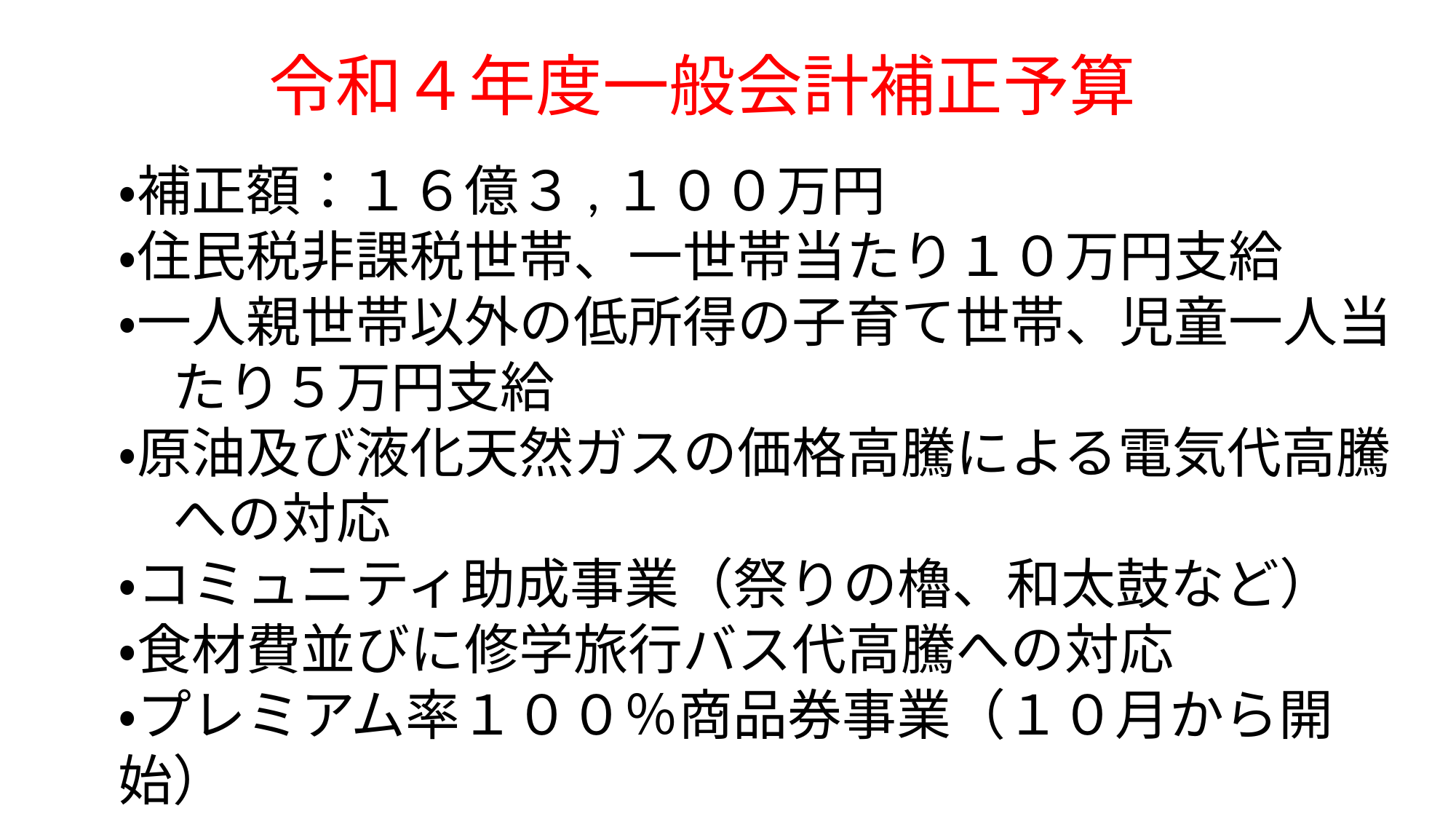

令和４年度一般会計補正予算
・補正額：１６億３,１００万円
・住民税非課税世帯、一世帯当たり１０万円支給
・一人親世帯以外の低所得の子育て世帯、児童一人当
　たり５万円支給
・原油及び液化天然ガスの価格高騰による電気代高騰
　への対応
・コミュニティ助成事業（祭りの櫓、和太鼓など）
・食材費並びに修学旅行バス代高騰への対応
・プレミアム率１００％商品券事業（１０月から開始）